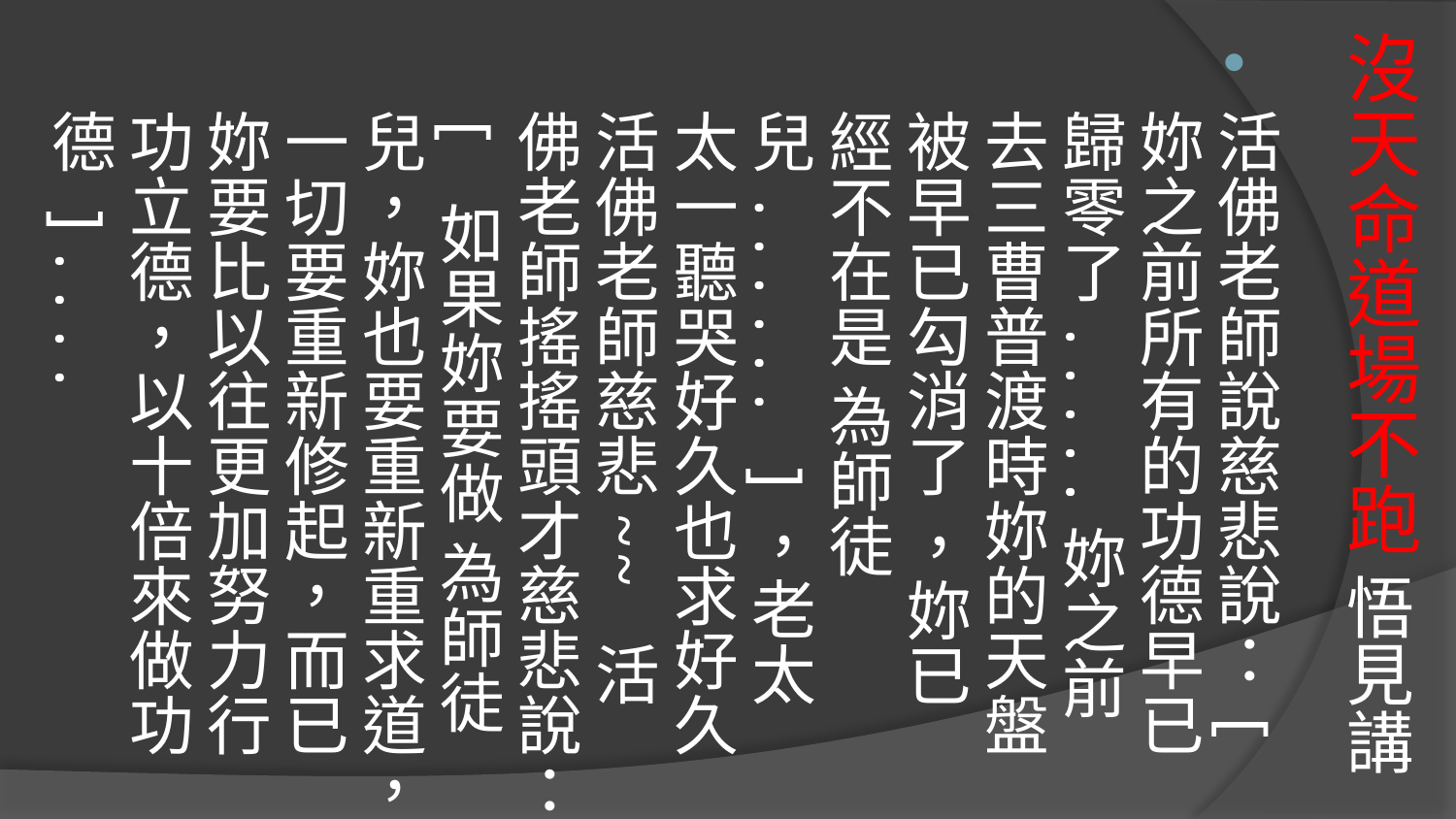

# 沒天命道場不跑 悟見講
活佛老師說慈悲說：[ 妳之前所有的功德早已歸零了.....妳之前去三曹普渡時妳的天盤被早已勾消了 ，妳已經不在是 為師徒兒...... ]，老太太一聽哭好久也求好久活佛老師慈悲~~ 活佛老師搖搖頭才慈悲說：[ 如果妳要做 為師徒兒，妳也要重新重求道，一切要重新修起，而已妳要比以往更加努力行功立德，以十倍來做功德 ]....